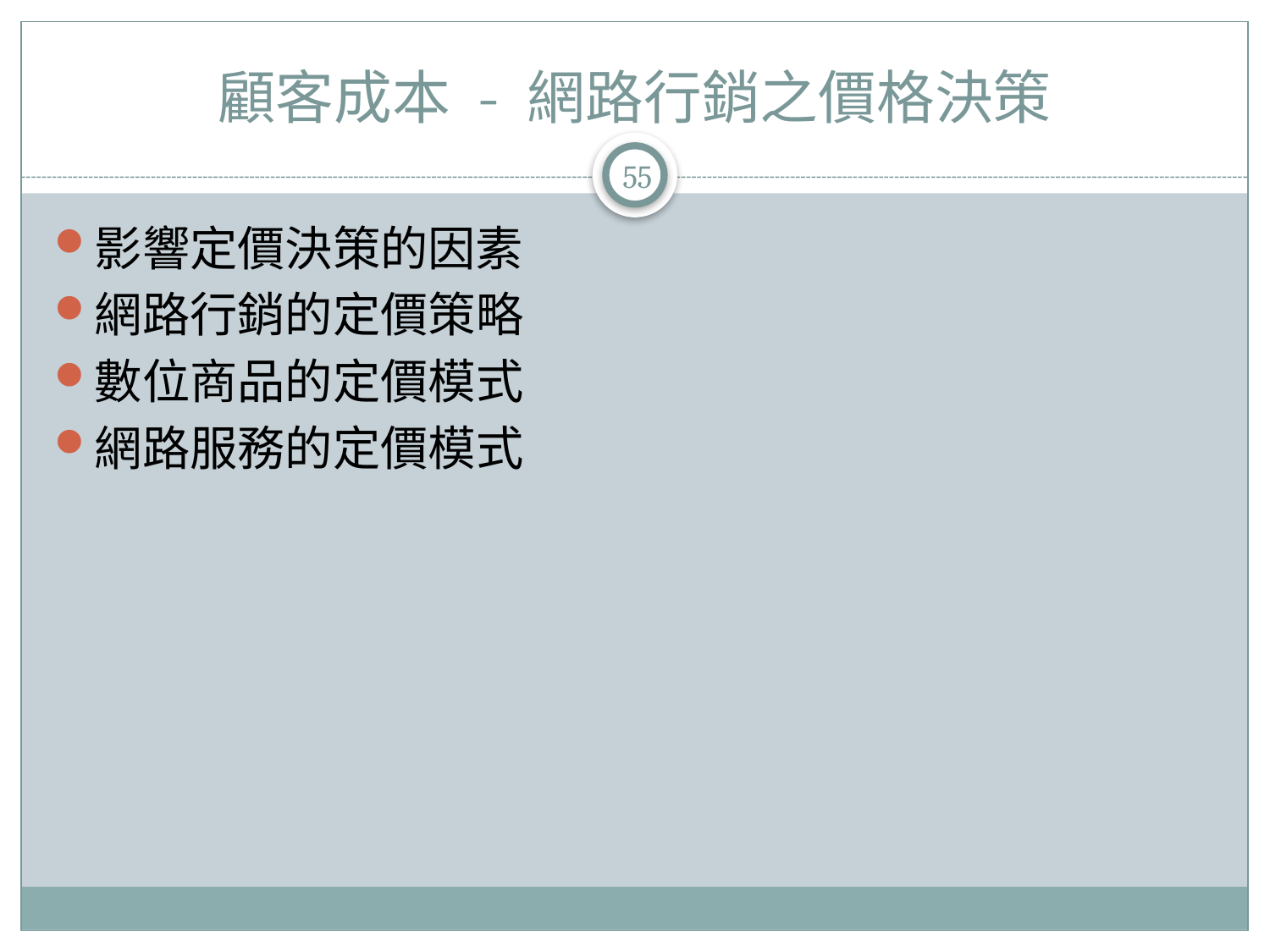

# 顧客成本 - 網路行銷之價格決策
55
影響定價決策的因素
網路行銷的定價策略
數位商品的定價模式
網路服務的定價模式